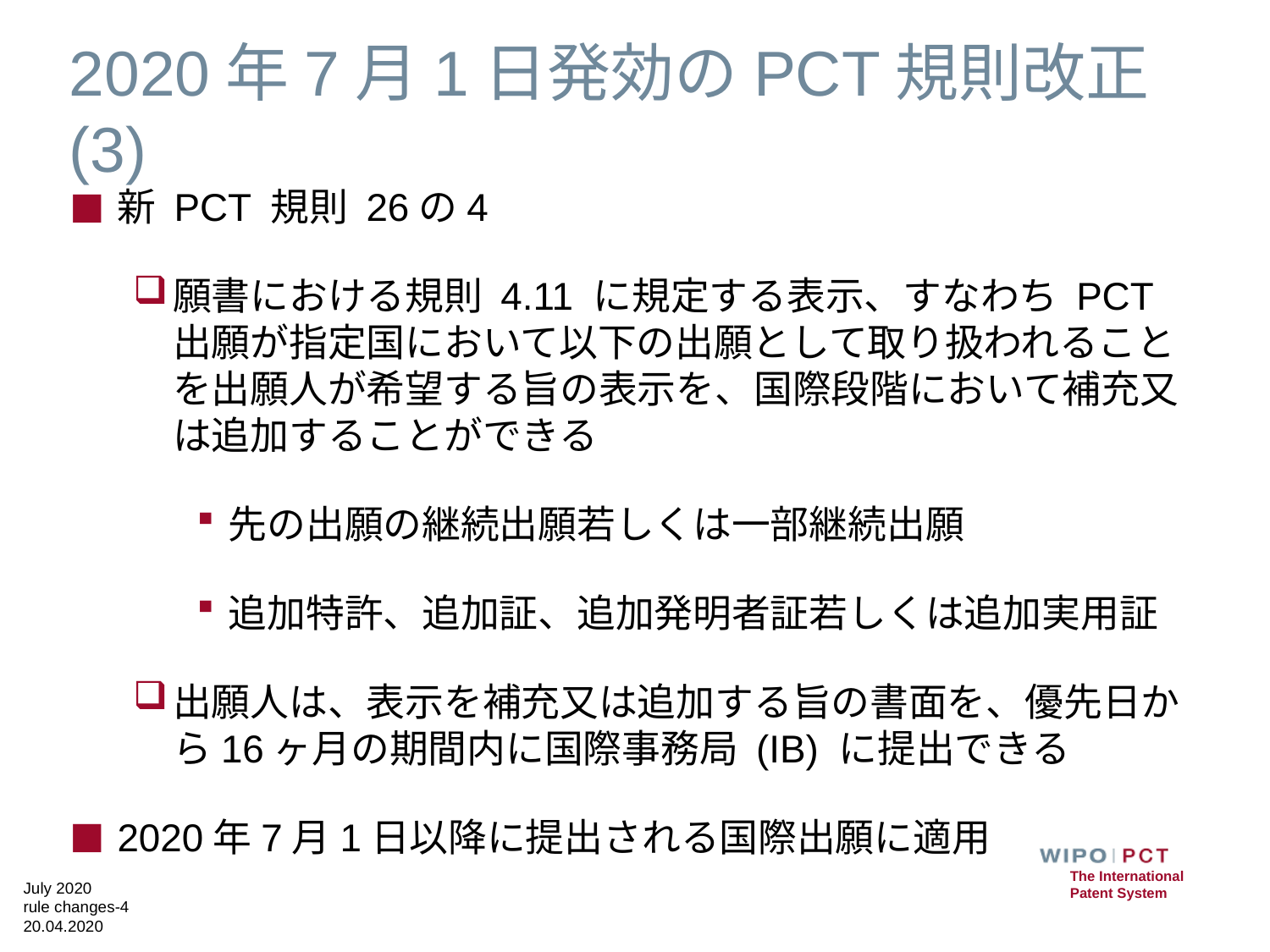

# 2020年7月1日発効のPCT規則改正 (3)
新 PCT 規則 26の4
願書における規則 4.11 に規定する表示、すなわち PCT 出願が指定国において以下の出願として取り扱われることを出願人が希望する旨の表示を、国際段階において補充又は追加することができる
先の出願の継続出願若しくは⼀部継続出願
追加特許、追加証、追加発明者証若しくは追加実⽤証
出願⼈は、表示を補充又は追加する旨の書面を、優先⽇から16ヶ月の期間内に国際事務局 (IB) に提出できる
2020年7月1日以降に提出される国際出願に適用